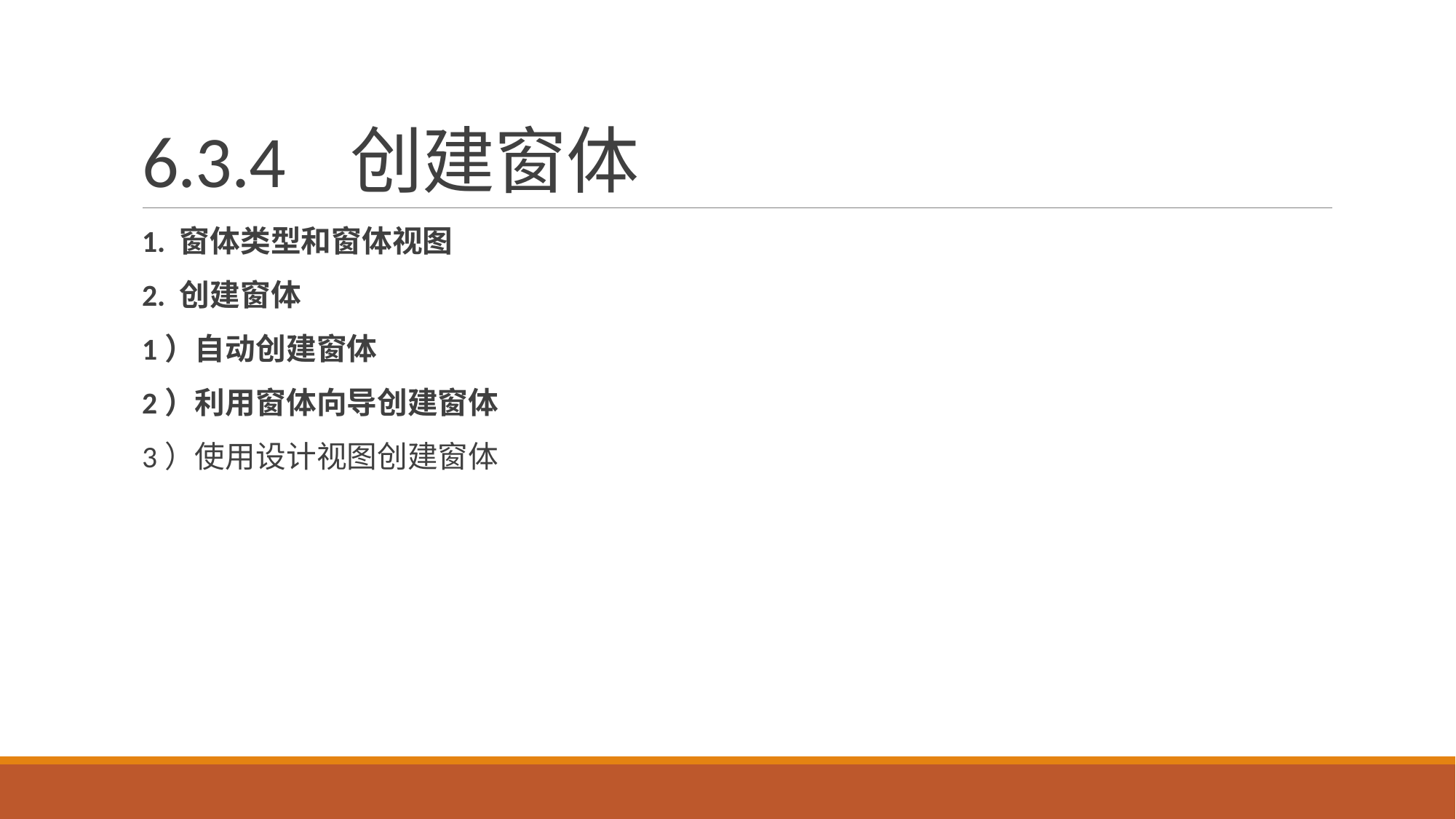

# 6.3.4   创建窗体
1. 窗体类型和窗体视图
2. 创建窗体
1）自动创建窗体
2）利用窗体向导创建窗体
3）使用设计视图创建窗体